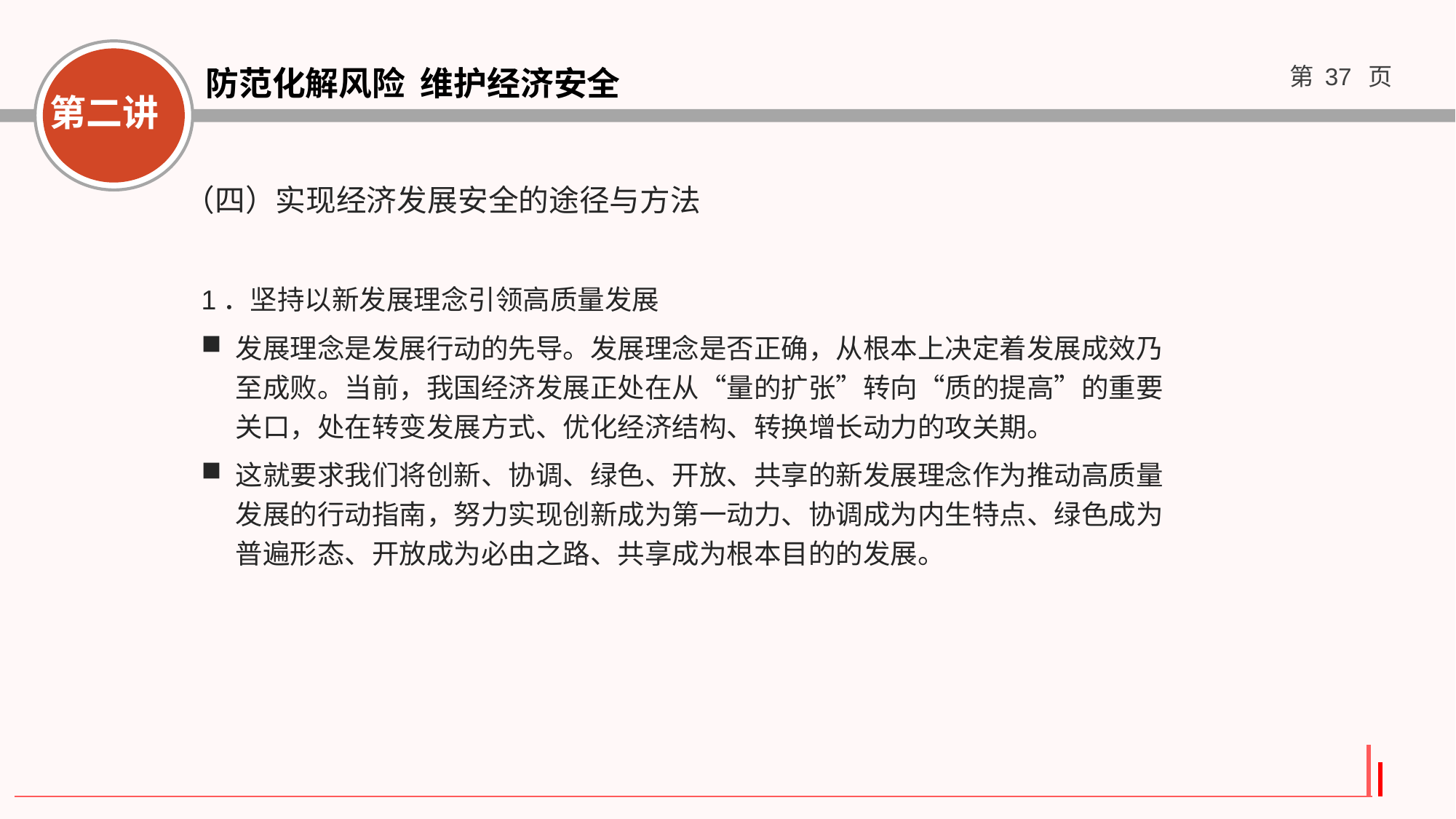

（四）实现经济发展安全的途径与方法
1．坚持以新发展理念引领高质量发展
发展理念是发展行动的先导。发展理念是否正确，从根本上决定着发展成效乃至成败。当前，我国经济发展正处在从“量的扩张”转向“质的提高”的重要关口，处在转变发展方式、优化经济结构、转换增长动力的攻关期。
这就要求我们将创新、协调、绿色、开放、共享的新发展理念作为推动高质量发展的行动指南，努力实现创新成为第一动力、协调成为内生特点、绿色成为普遍形态、开放成为必由之路、共享成为根本目的的发展。